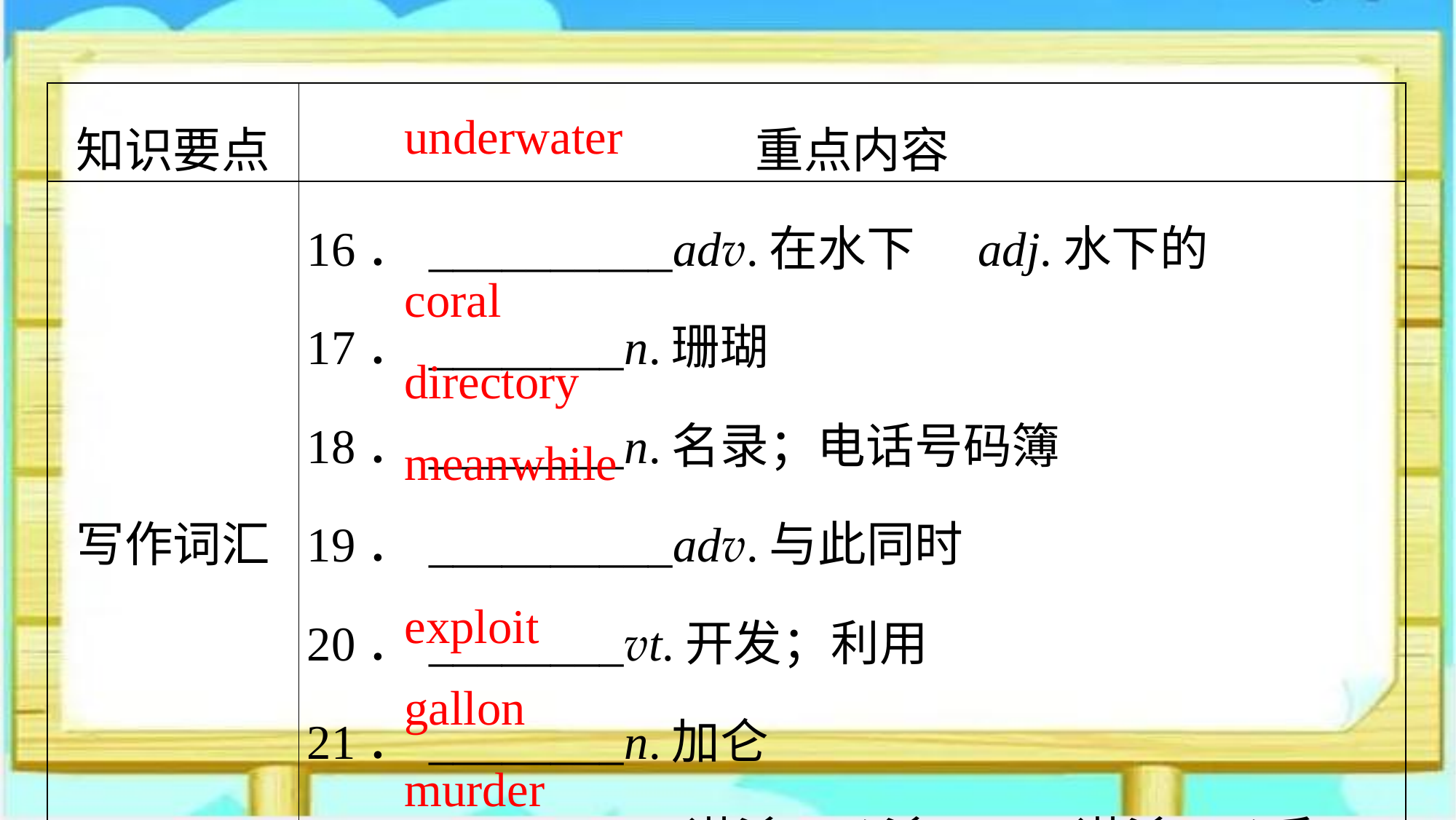

| 知识要点 | 重点内容 |
| --- | --- |
| 写作词汇 | 16．\_\_\_\_\_\_\_\_\_\_adv.在水下　adj.水下的 17．\_\_\_\_\_\_\_\_n.珊瑚 18．\_\_\_\_\_\_\_\_n.名录；电话号码簿 19．\_\_\_\_\_\_\_\_\_\_adv.与此同时 20．\_\_\_\_\_\_\_\_vt.开发；利用 21．\_\_\_\_\_\_\_\_n.加仑 22．\_\_\_\_\_\_\_\_vt.谋杀；凶杀　n．谋杀；凶手 |
underwater
coral
directory
meanwhile
exploit
gallon
murder